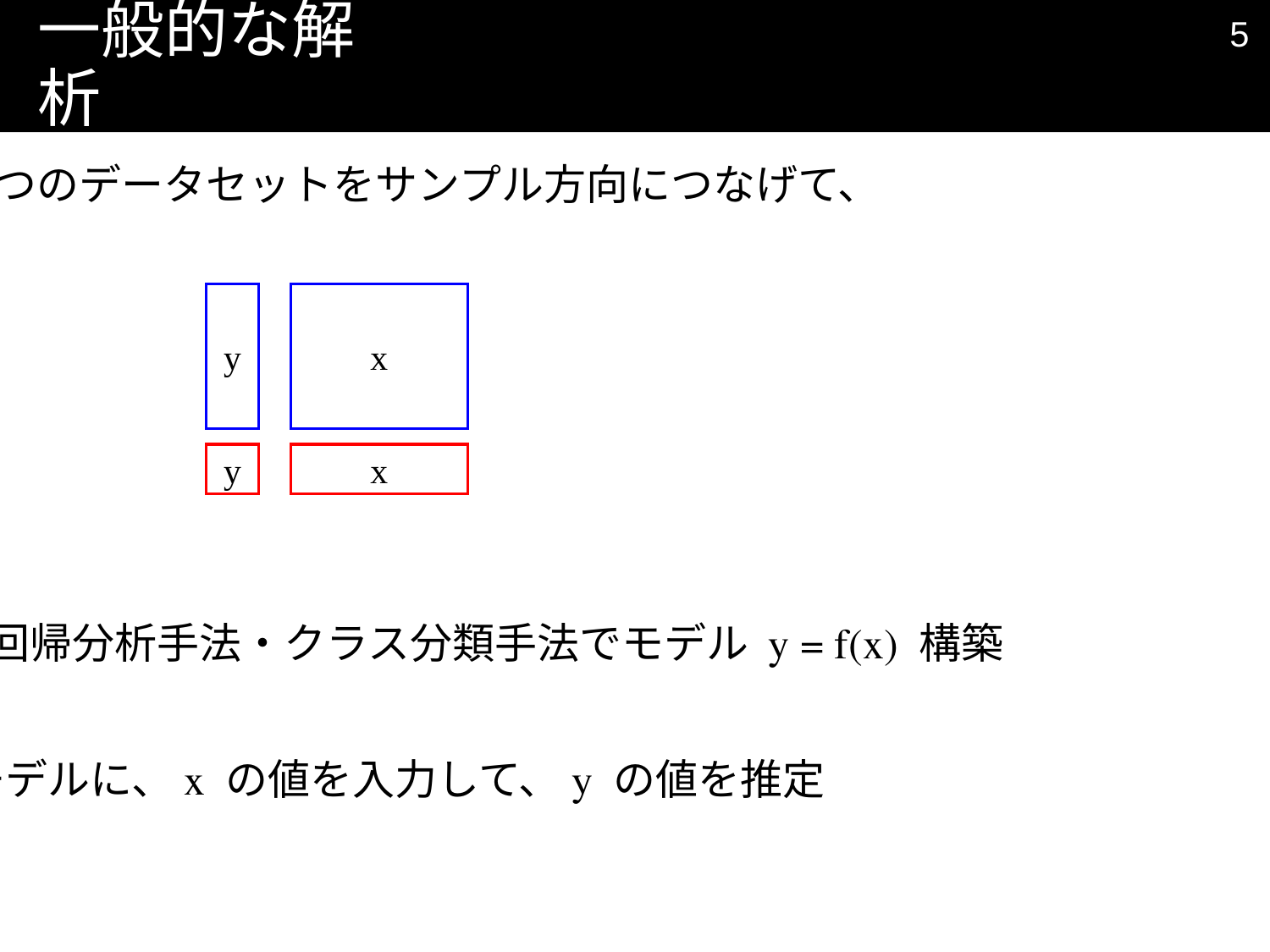

5
# 一般的な解析
2 つのデータセットをサンプル方向につなげて、
y
x
y
x
回帰分析手法・クラス分類手法でモデル y = f(x) 構築
モデルに、x の値を入力して、y の値を推定